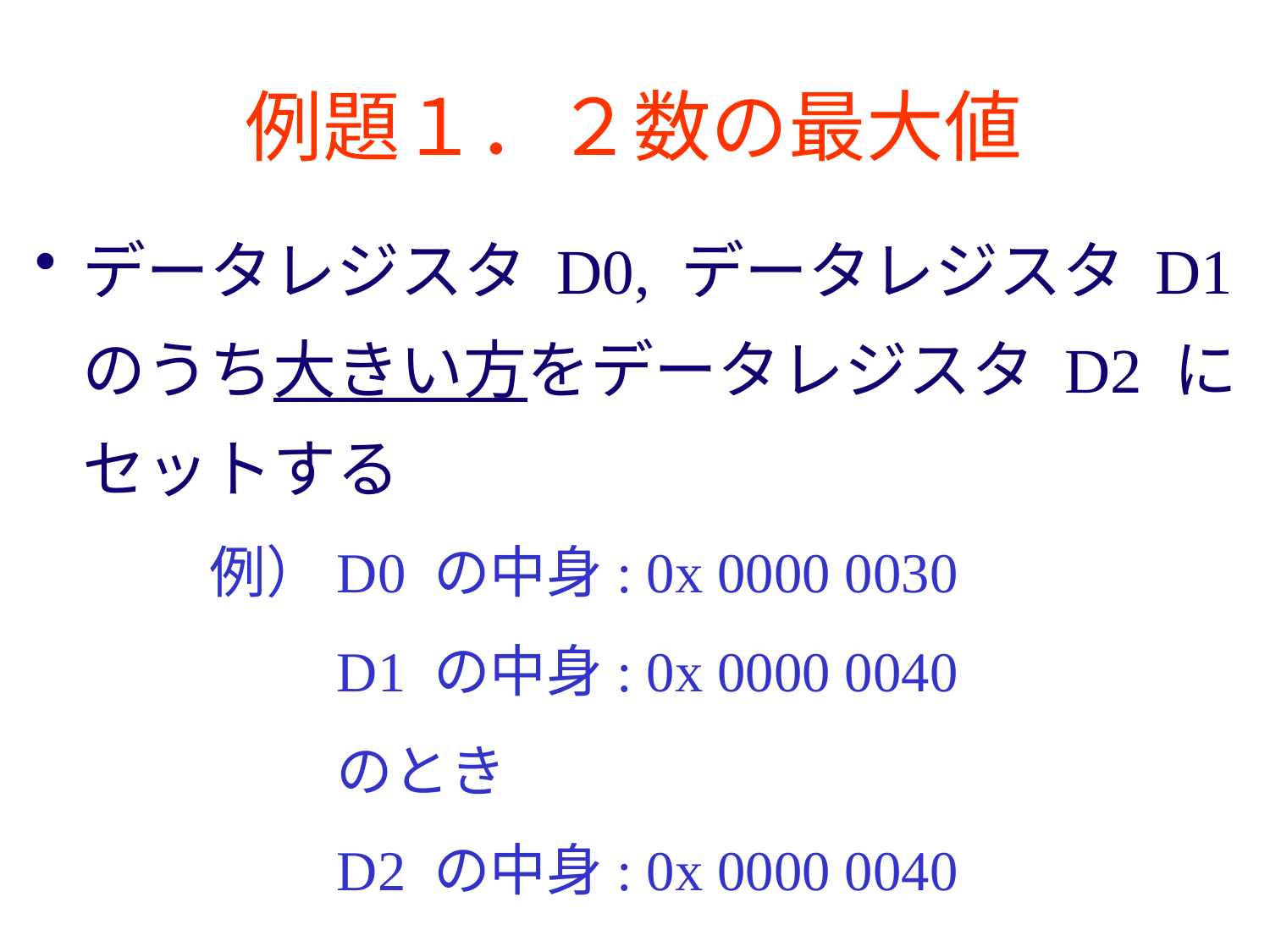

# 例題１．２数の最大値
データレジスタ D0, データレジスタ D1 のうち大きい方をデータレジスタ D2 にセットする
		例） 	D0 の中身: 0x 0000 0030
			D1 の中身: 0x 0000 0040
			のとき
			D2 の中身: 0x 0000 0040